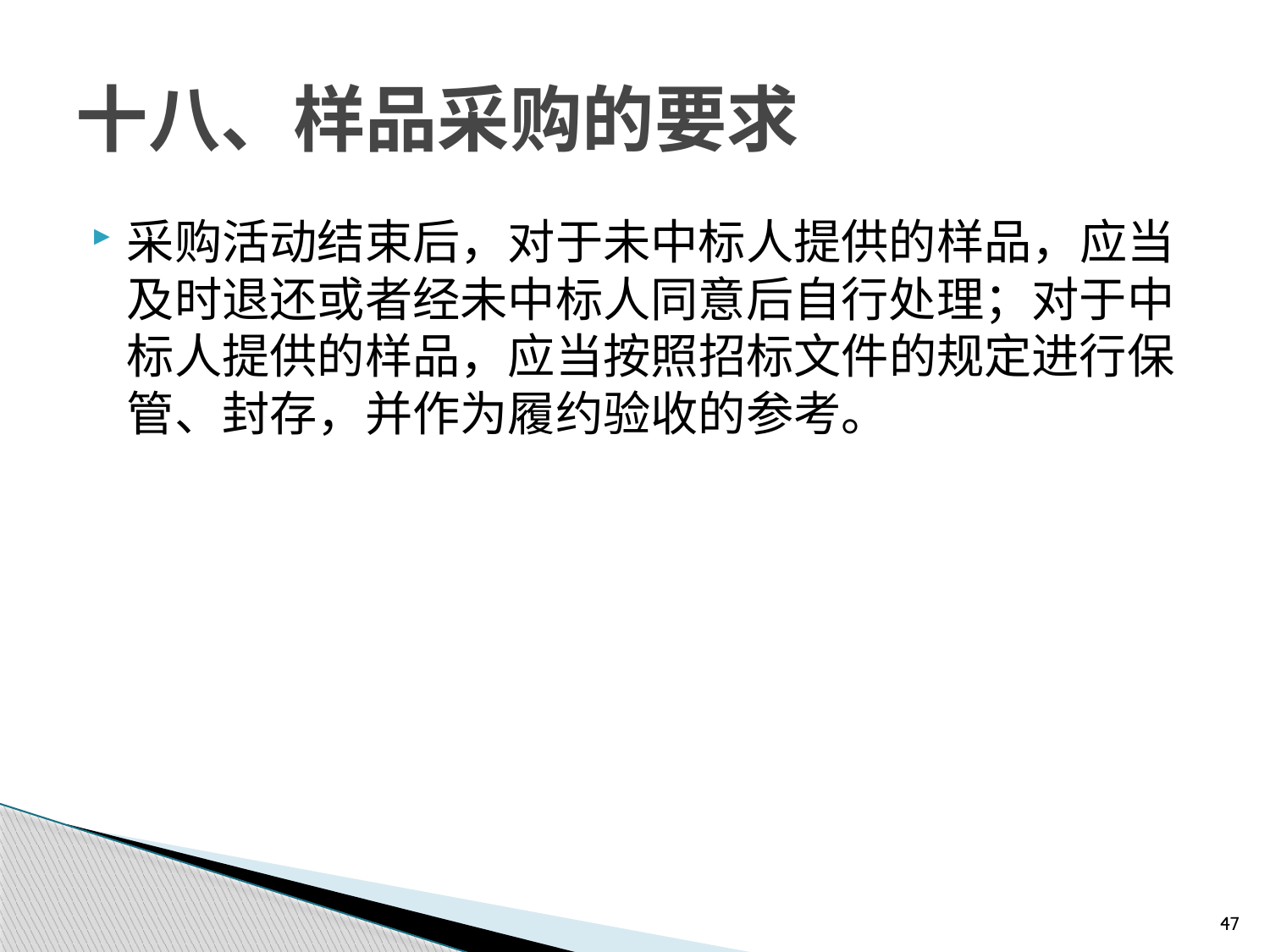

# 十八、样品采购的要求
采购活动结束后，对于未中标人提供的样品，应当及时退还或者经未中标人同意后自行处理；对于中标人提供的样品，应当按照招标文件的规定进行保管、封存，并作为履约验收的参考。

47